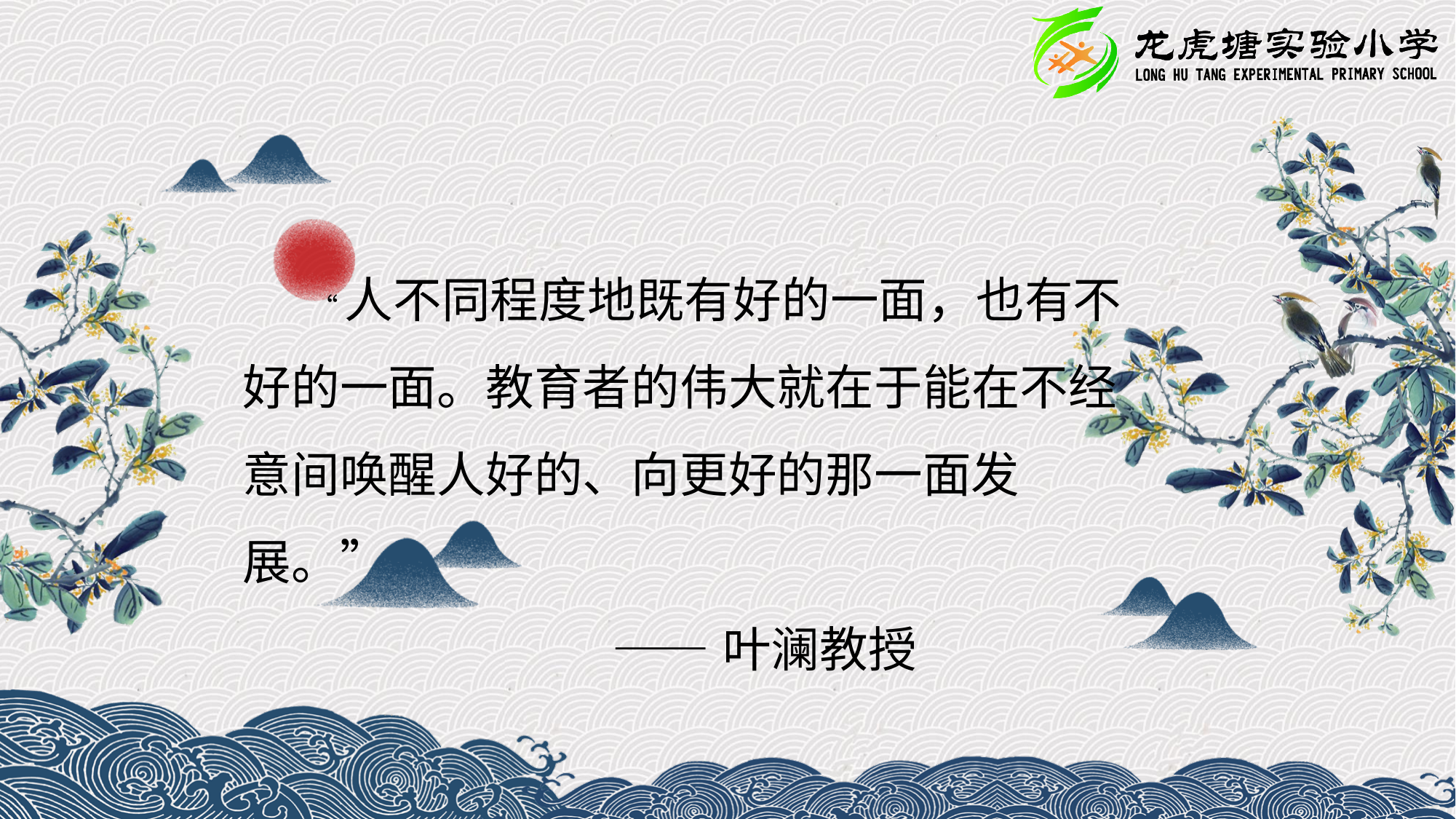

“人不同程度地既有好的一面，也有不好的一面。教育者的伟大就在于能在不经意间唤醒人好的、向更好的那一面发展。”
                                  ——叶澜教授